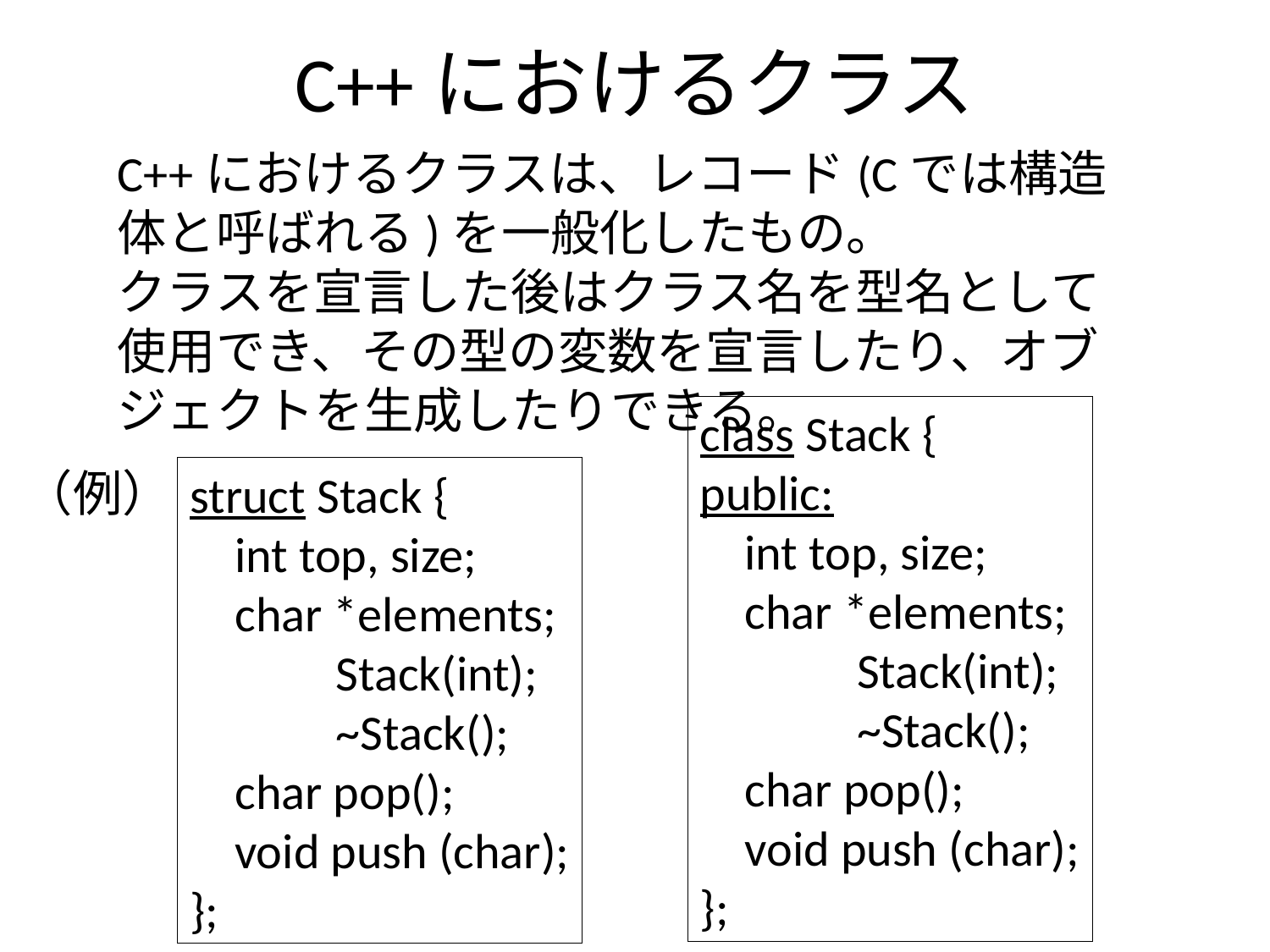

# C++におけるクラス
C++におけるクラスは、レコード(Cでは構造体と呼ばれる)を一般化したもの。
クラスを宣言した後はクラス名を型名として使用でき、その型の変数を宣言したり、オブジェクトを生成したりできる。
class Stack {
public:
    int top, size;
    char *elements;
              Stack(int);
              ~Stack();
    char pop();
    void push (char);
};
（例）
struct Stack {
    int top, size;
    char *elements;
             Stack(int);
             ~Stack();
    char pop();
    void push (char);
};